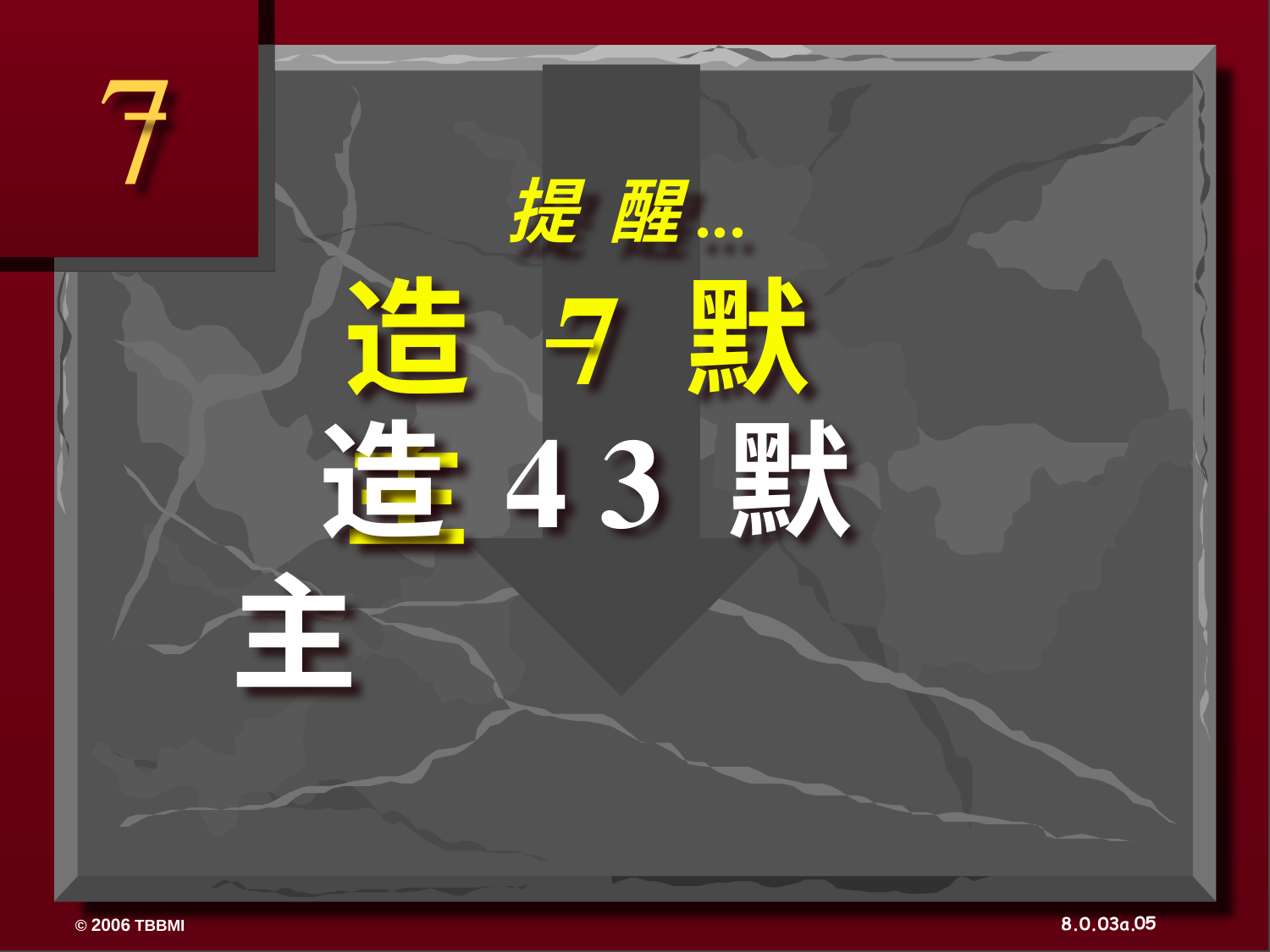

7

提  醒...
造  7 默主

  造 4 3 默 主

05